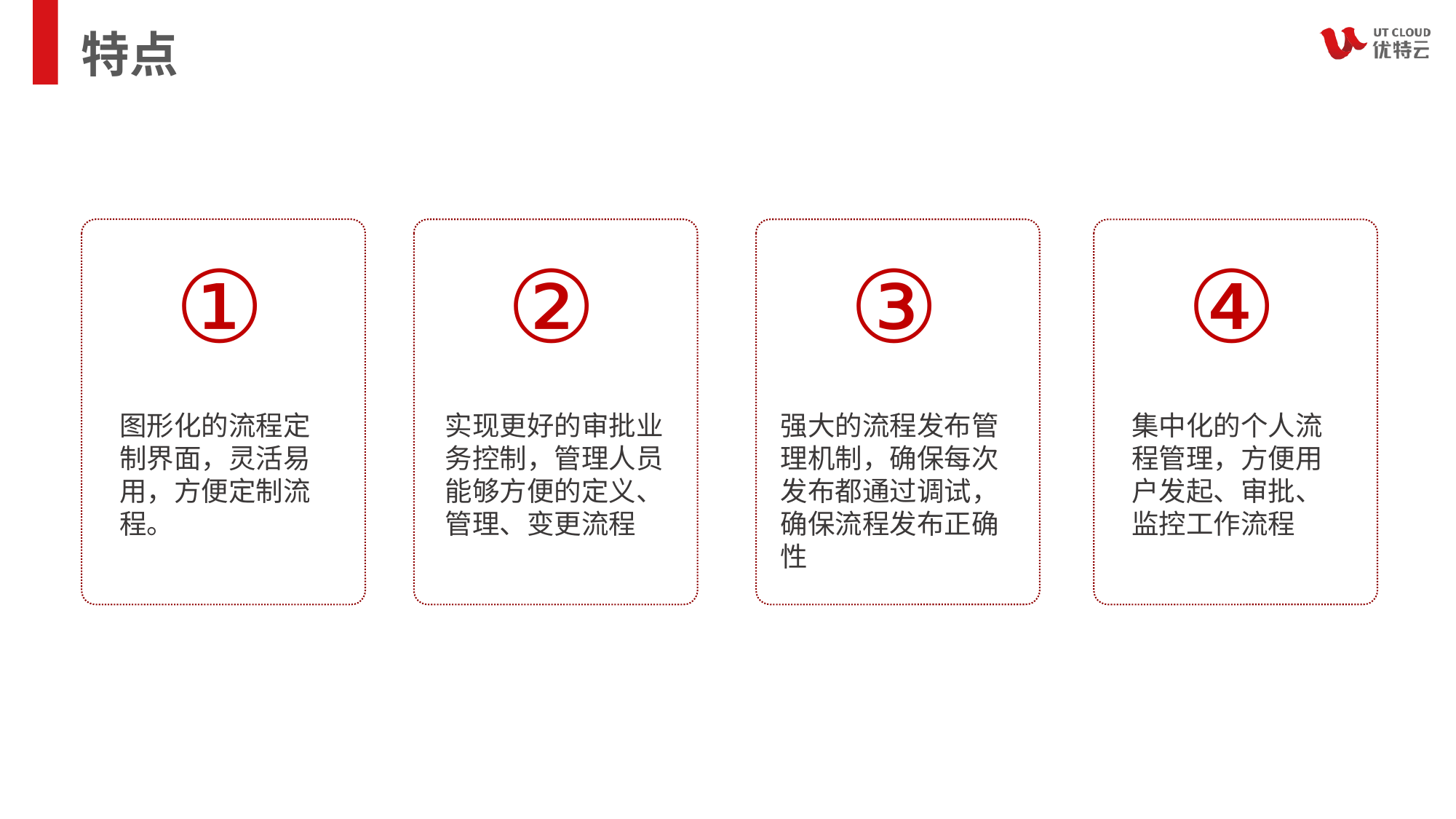

# 特点

①
②
③
④
图形化的流程定制界面，灵活易用，方便定制流程。
实现更好的审批业务控制，管理人员能够方便的定义、管理、变更流程
强大的流程发布管理机制，确保每次发布都通过调试，确保流程发布正确性
集中化的个人流程管理，方便用户发起、审批、监控工作流程
6